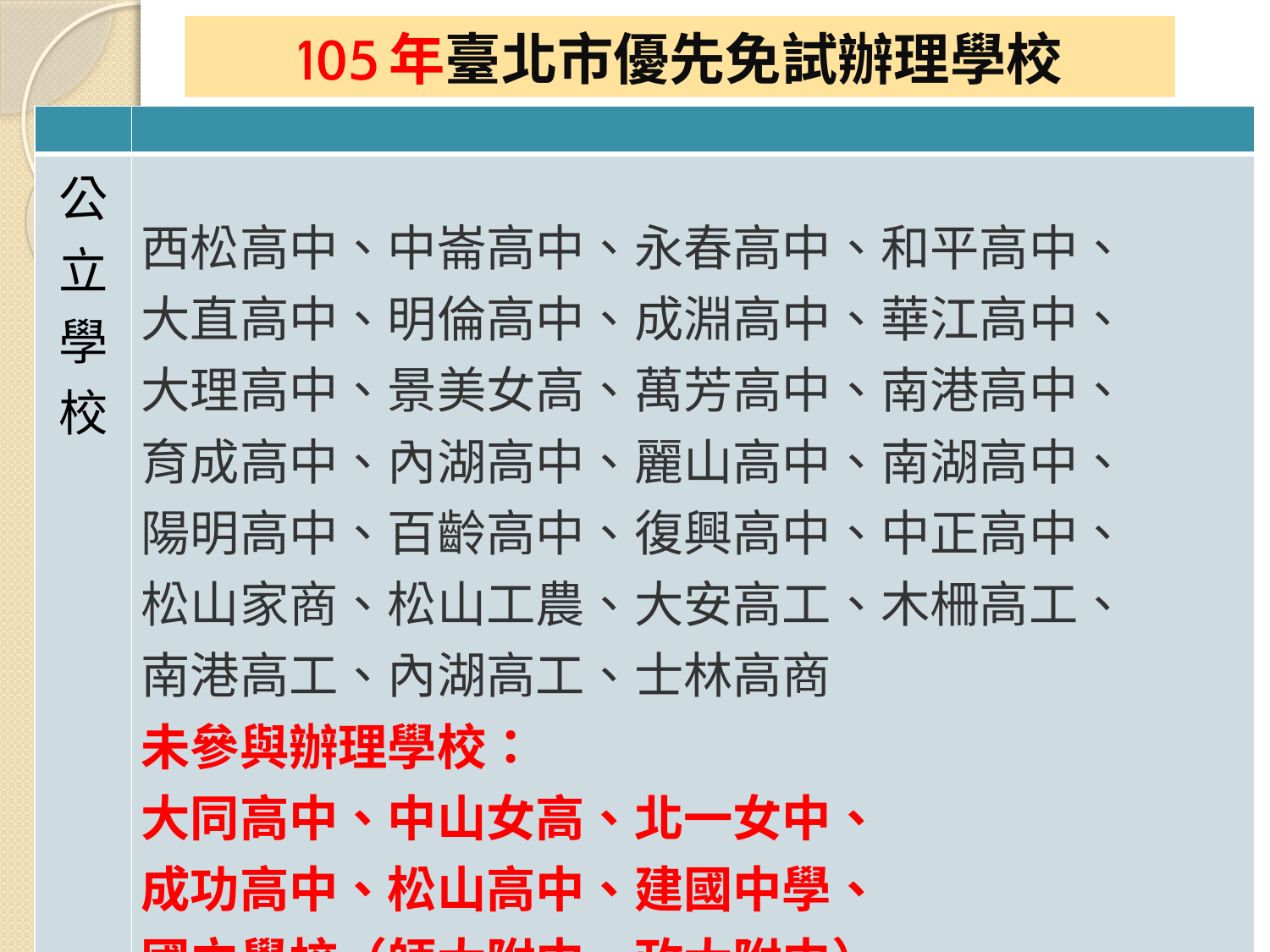

# 105年臺北市優先免試辦理學校
|  |  |
| --- | --- |
| 公立學校 | 西松高中、中崙高中、永春高中、和平高中、 大直高中、明倫高中、成淵高中、華江高中、 大理高中、景美女高、萬芳高中、南港高中、 育成高中、內湖高中、麗山高中、南湖高中、 陽明高中、百齡高中、復興高中、中正高中、 松山家商、松山工農、大安高工、木柵高工、 南港高工、內湖高工、士林高商 未參與辦理學校： 大同高中、中山女高、北一女中、 成功高中、松山高中、建國中學、 國立學校（師大附中、政大附中） |